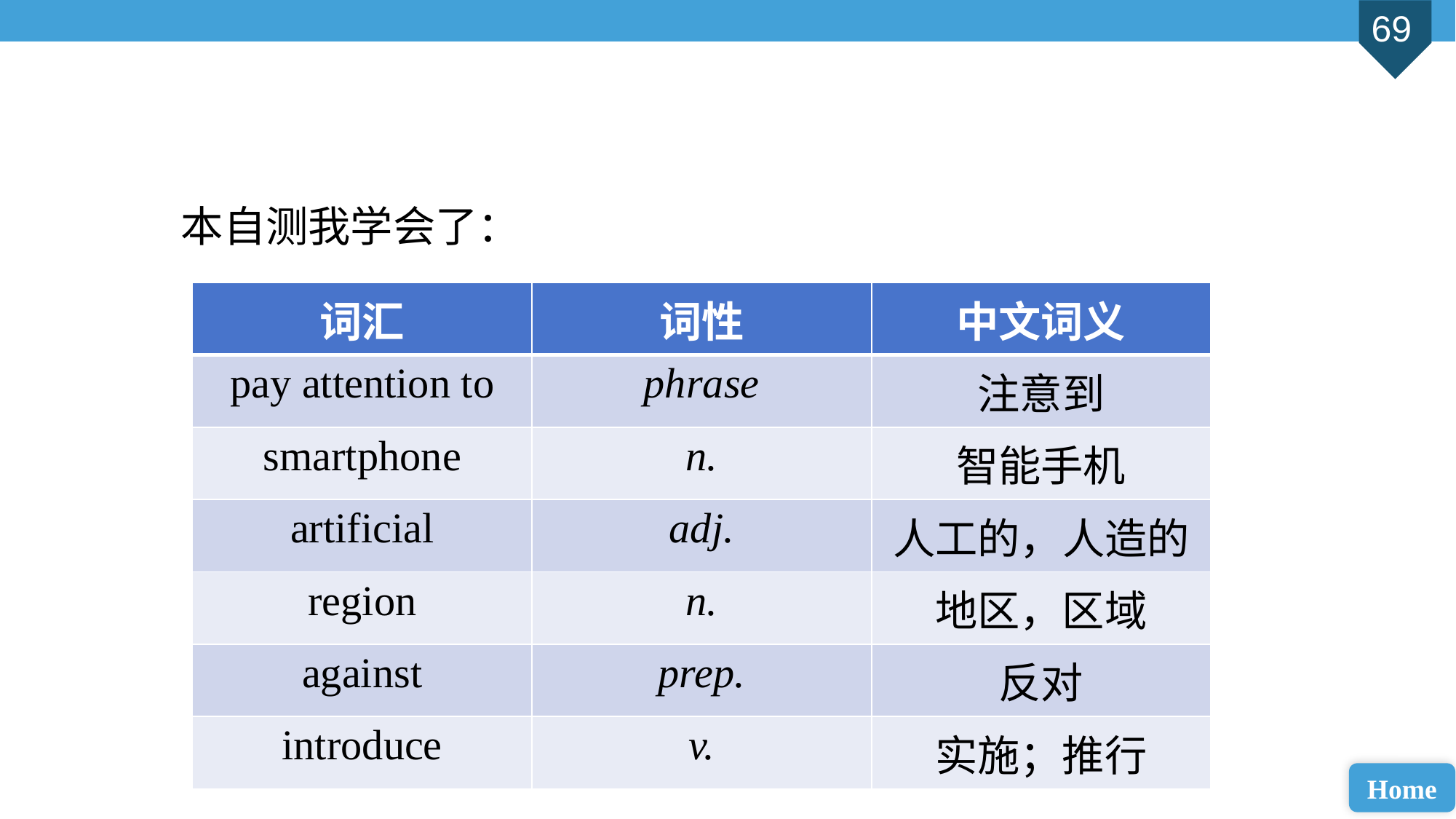

本自测我学会了：
| 词汇 | 词性 | 中文词义 |
| --- | --- | --- |
| pay attention to | phrase | 注意到 |
| smartphone | n. | 智能手机 |
| artificial | adj. | 人工的，人造的 |
| region | n. | 地区，区域 |
| against | prep. | 反对 |
| introduce | v. | 实施；推行 |